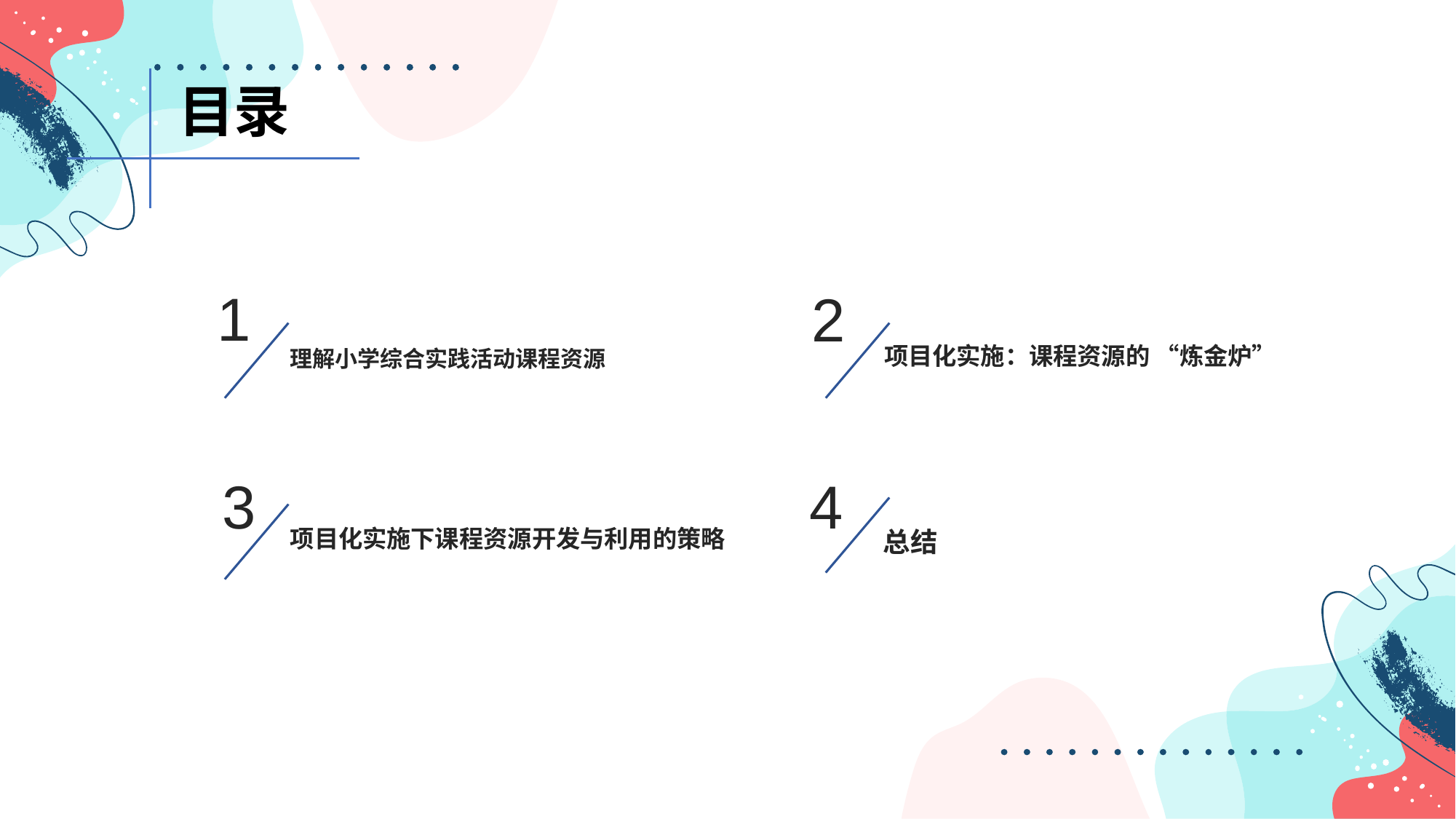

目录
1
2
理解小学综合实践活动课程资源
项目化实施：课程资源的 “炼金炉”
3
4
项目化实施下课程资源开发与利用的策略
总结